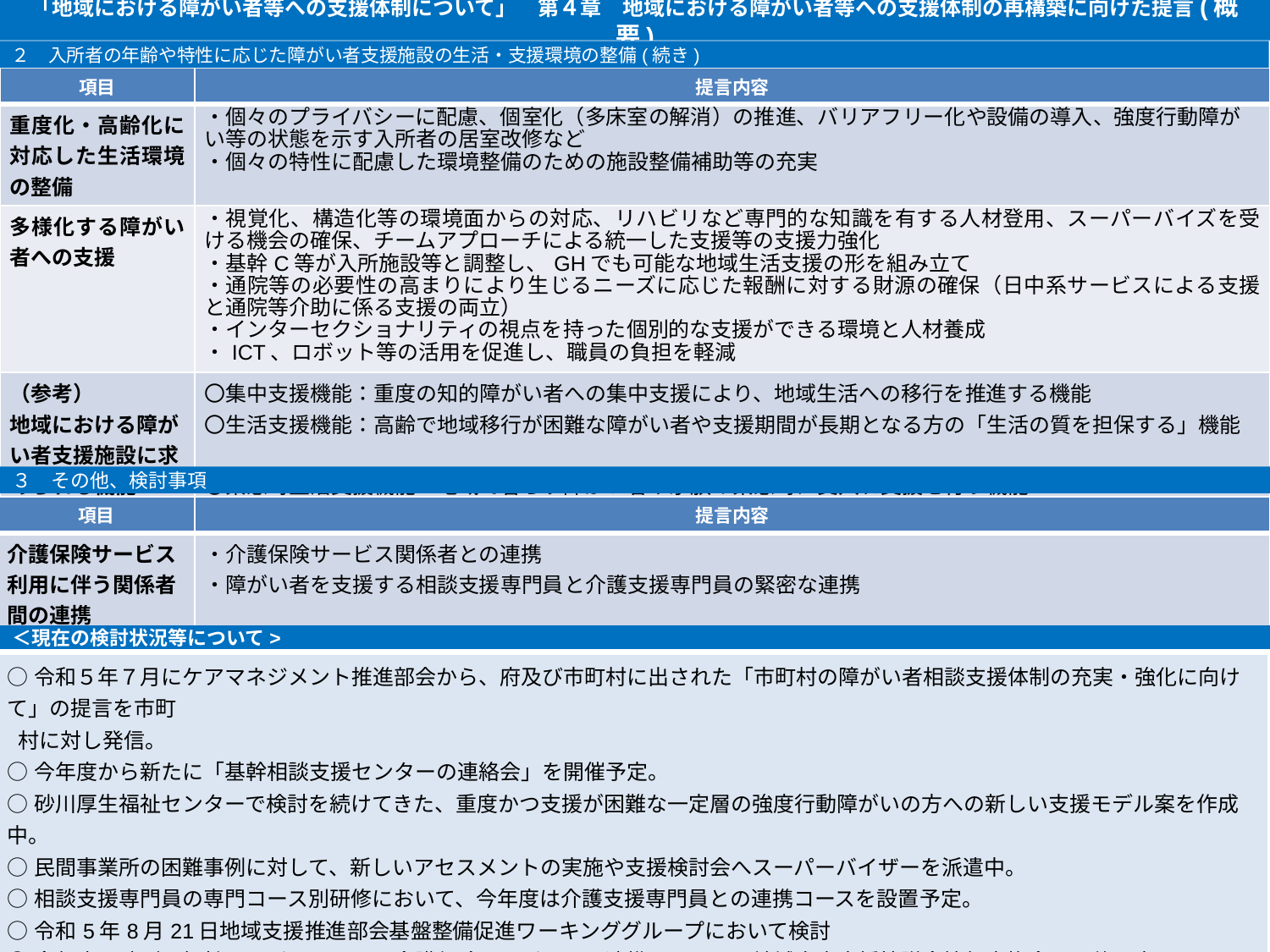

# 「地域における障がい者等への支援体制について」　第４章　地域における障がい者等への支援体制の再構築に向けた提言(概要)
２　入所者の年齢や特性に応じた障がい者支援施設の生活・支援環境の整備(続き)
| 項目 | 提言内容 |
| --- | --- |
| 重度化・高齢化に対応した生活環境の整備 | ・個々のプライバシーに配慮、個室化（多床室の解消）の推進、バリアフリー化や設備の導入、強度行動障がい等の状態を示す入所者の居室改修など ・個々の特性に配慮した環境整備のための施設整備補助等の充実 |
| 多様化する障がい者への支援 | ・視覚化、構造化等の環境面からの対応、リハビリなど専門的な知識を有する人材登用、スーパーバイズを受ける機会の確保、チームアプローチによる統一した支援等の支援力強化 ・基幹C等が入所施設等と調整し、GHでも可能な地域生活支援の形を組み立て ・通院等の必要性の高まりにより生じるニーズに応じた報酬に対する財源の確保（日中系サービスによる支援と通院等介助に係る支援の両立） ・インターセクショナリティの視点を持った個別的な支援ができる環境と人材養成 ・ICT、ロボット等の活用を促進し、職員の負担を軽減 |
| （参考） 地域における障がい者支援施設に求められる機能 | 〇集中支援機能：重度の知的障がい者への集中支援により、地域生活への移行を推進する機能 〇生活支援機能：高齢で地域移行が困難な障がい者や支援期間が長期となる方の「生活の質を担保する」機能 　　　　　　　　　　　　　　 〇緊急時生活支援機能：地域で暮らす障がい者や家族の緊急時に受入れ支援を行う機能 |
３　その他、検討事項
| 項目 | 提言内容 |
| --- | --- |
| 介護保険サービス利用に伴う関係者間の連携 | ・介護保険サービス関係者との連携 ・障がい者を支援する相談支援専門員と介護支援専門員の緊密な連携 |
＜現在の検討状況等について>
| ○令和５年７月にケアマネジメント推進部会から、府及び市町村に出された「市町村の障がい者相談支援体制の充実・強化に向けて」の提言を市町 村に対し発信。 ○今年度から新たに「基幹相談支援センターの連絡会」を開催予定。 ○砂川厚生福祉センターで検討を続けてきた、重度かつ支援が困難な一定層の強度行動障がいの方への新しい支援モデル案を作成中。 ○民間事業所の困難事例に対して、新しいアセスメントの実施や支援検討会へスーパーバイザーを派遣中。 ○相談支援専門員の専門コース別研修において、今年度は介護支援専門員との連携コースを設置予定。 ○令和5年8月21日地域支援推進部会基盤整備促進ワーキンググループにおいて検討 ○今年度、障がい福祉サービスにおける介護保険サービスとの連携についての地域自立支援協議会情報交換会を開催予定。 |
| --- |
2